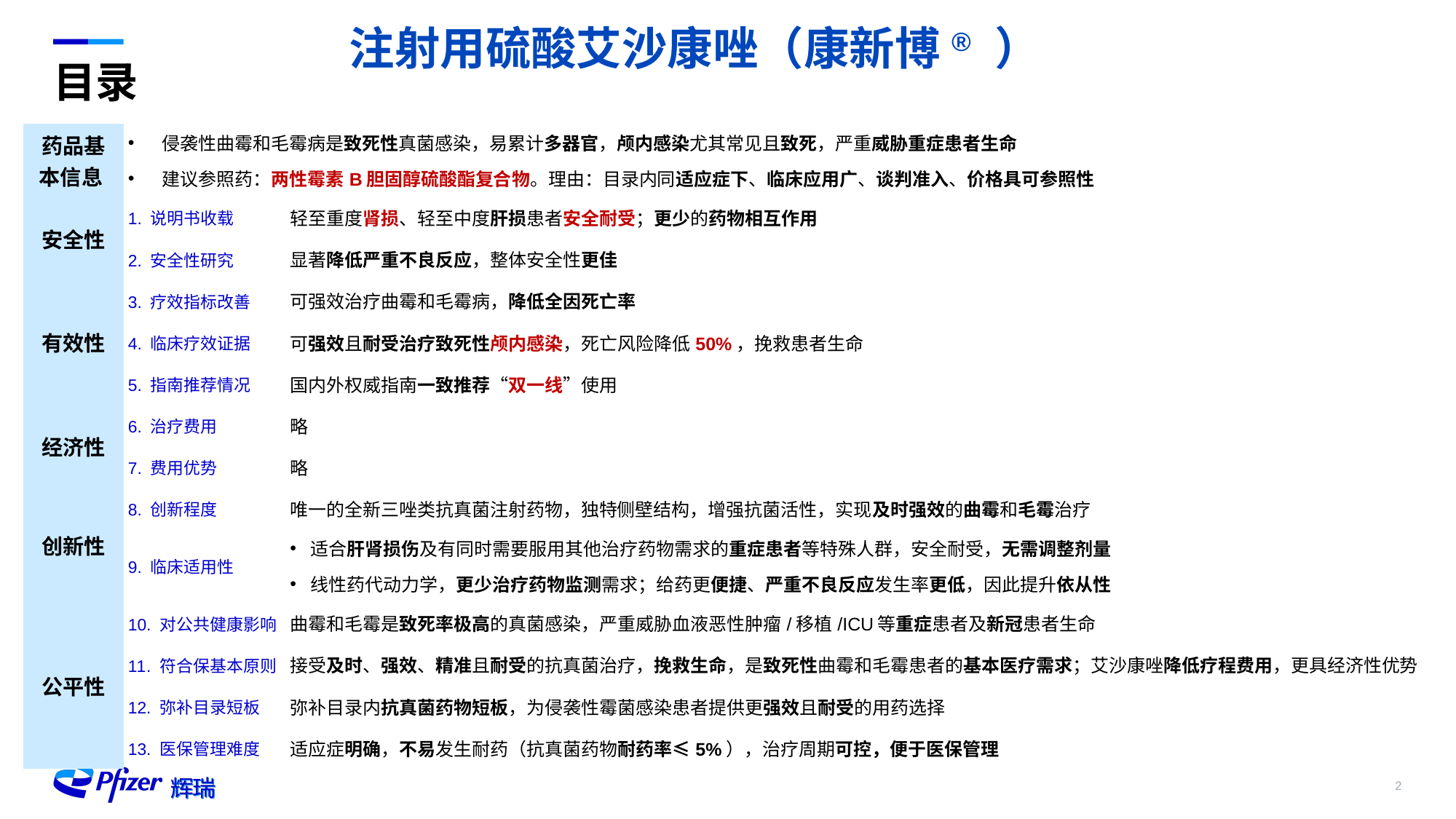

注射用硫酸艾沙康唑（康新博® ）
# 目录
| 药品基本信息 | 侵袭性曲霉和毛霉病是致死性真菌感染，易累计多器官，颅内感染尤其常见且致死，严重威胁重症患者生命 建议参照药：两性霉素B胆固醇硫酸酯复合物。理由：目录内同适应症下、临床应用广、谈判准入、价格具可参照性 | 奈玛特韦片/利托那韦片 (下称Paxlovid) 用于治疗成人伴有进展为重症高风险因素的轻至中度新型冠状病毒肺炎（简称“新冠”）患者。 |
| --- | --- | --- |
| 安全性 | 1. 说明书收载 | 轻至重度肾损、轻至中度肝损患者安全耐受；更少的药物相互作用 |
|  | 2. 安全性研究 | 显著降低严重不良反应，整体安全性更佳 |
| 有效性 | 3. 疗效指标改善 | 可强效治疗曲霉和毛霉病，降低全因死亡率 |
|  | 4. 临床疗效证据 | 可强效且耐受治疗致死性颅内感染，死亡风险降低50%，挽救患者生命 |
|  | 5. 指南推荐情况 | 国内外权威指南一致推荐“双一线”使用 |
| 经济性 | 6. 治疗费用 | 略 |
|  | 7. 费用优势 | 略 |
| 创新性 | 8. 创新程度 | 唯一的全新三唑类抗真菌注射药物，独特侧壁结构，增强抗菌活性，实现及时强效的曲霉和毛霉治疗 |
|  | 9. 临床适用性 | 适合肝肾损伤及有同时需要服用其他治疗药物需求的重症患者等特殊人群，安全耐受，无需调整剂量 线性药代动力学，更少治疗药物监测需求；给药更便捷、严重不良反应发生率更低，因此提升依从性 |
| 公平性 | 10. 对公共健康影响 | 曲霉和毛霉是致死率极高的真菌感染，严重威胁血液恶性肿瘤/移植/ICU等重症患者及新冠患者生命 |
|  | 符合保基本原则 | 接受及时、强效、精准且耐受的抗真菌治疗，挽救生命，是致死性曲霉和毛霉患者的基本医疗需求；艾沙康唑降低疗程费用，更具经济性优势 |
|  | 弥补目录短板 | 弥补目录内抗真菌药物短板，为侵袭性霉菌感染患者提供更强效且耐受的用药选择 |
|  | 医保管理难度 | 适应症明确，不易发生耐药（抗真菌药物耐药率≤5%），治疗周期可控，便于医保管理 |